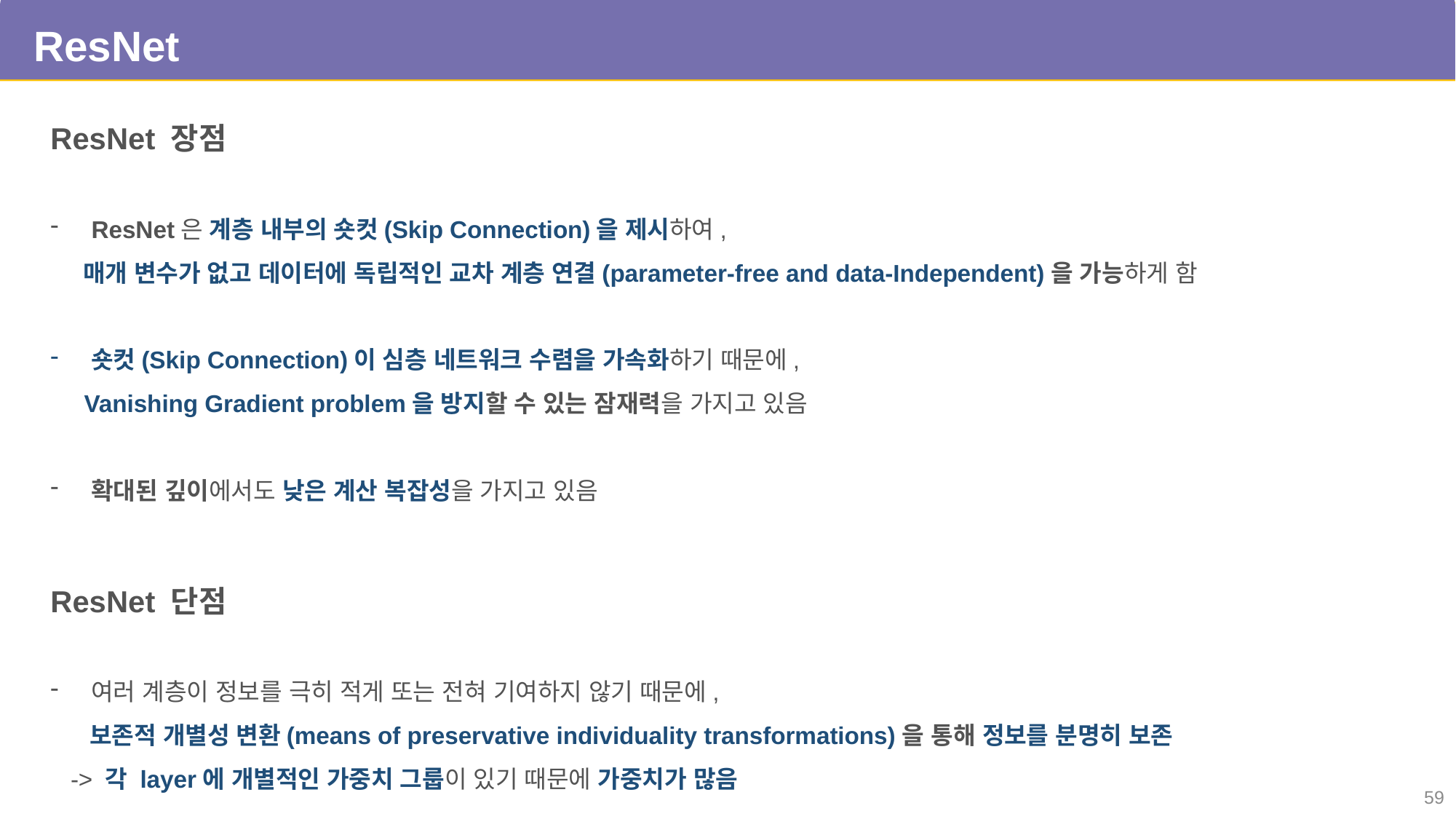

ResNet

ResNet 장점

ResNet은 계층 내부의 숏컷(Skip Connection)을 제시하여,
    매개 변수가 없고 데이터에 독립적인 교차 계층 연결(parameter-free and data-Independent)을 가능하게 함

숏컷(Skip Connection)이 심층 네트워크 수렴을 가속화하기 때문에,
     Vanishing Gradient problem을 방지할 수 있는 잠재력을 가지고 있음

확대된 깊이에서도 낮은 계산 복잡성을 가지고 있음

ResNet 단점

여러 계층이 정보를 극히 적게 또는 전혀 기여하지 않기 때문에,
     보존적 개별성 변환(means of preservative individuality transformations)을 통해 정보를 분명히 보존
   -> 각 layer에 개별적인 가중치 그룹이 있기 때문에 가중치가 많음
59